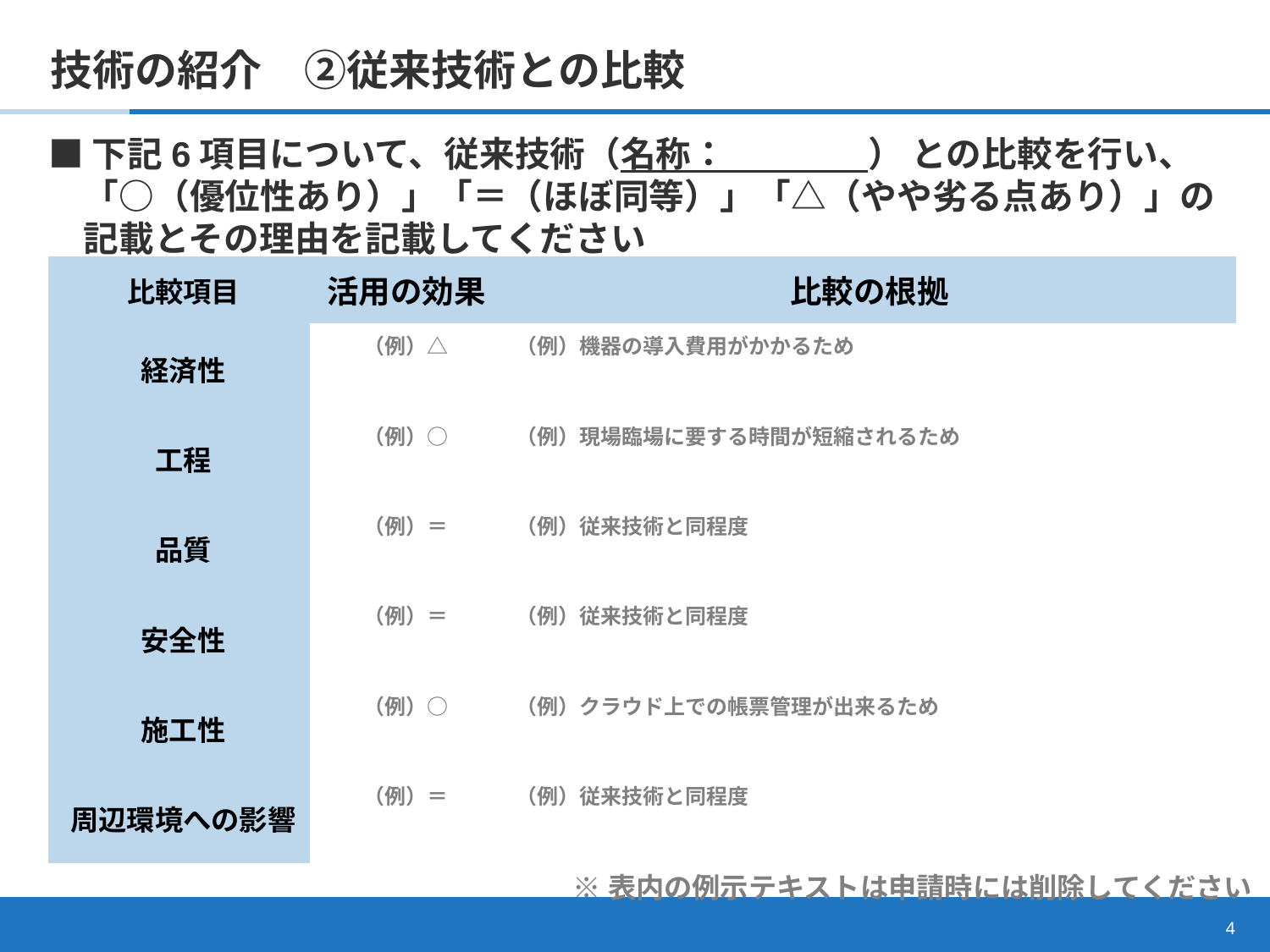

# 技術の紹介　②従来技術との比較
■下記6項目について、従来技術（名称：　　　　） との比較を行い、
　「○（優位性あり）」「＝（ほぼ同等）」「△（やや劣る点あり）」の
　記載とその理由を記載してください

| 比較項目 | 活用の効果 | 比較の根拠 |
| --- | --- | --- |
| 経済性 | （例）△ | （例）機器の導入費用がかかるため |
| 工程 | （例）○ | （例）現場臨場に要する時間が短縮されるため |
| 品質 | （例）＝ | （例）従来技術と同程度 |
| 安全性 | （例）＝ | （例）従来技術と同程度 |
| 施工性 | （例）○ | （例）クラウド上での帳票管理が出来るため |
| 周辺環境への影響 | （例）＝ | （例）従来技術と同程度 |
※表内の例示テキストは申請時には削除してください